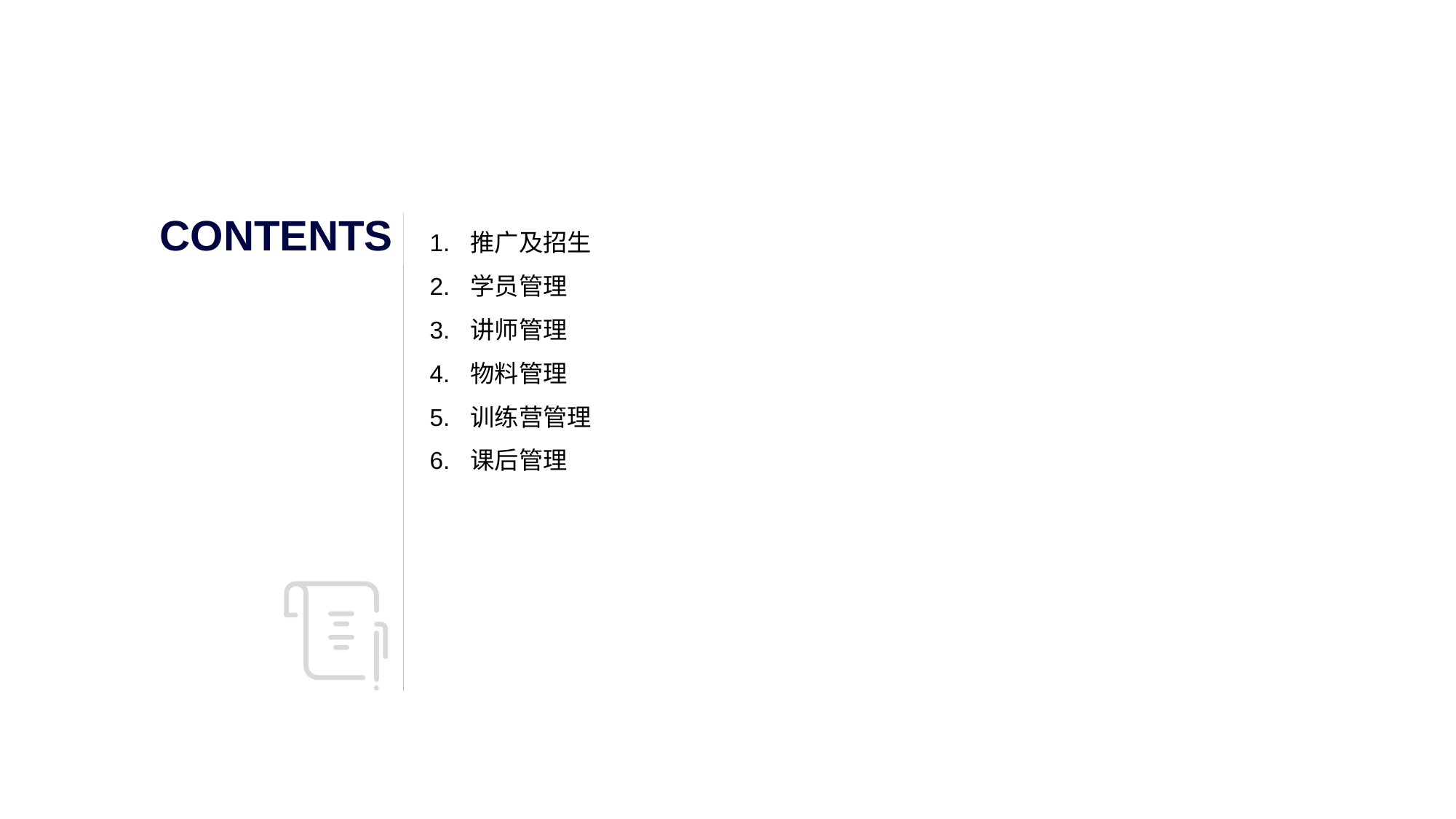

CONTENTS
推广及招生
学员管理
讲师管理
物料管理
训练营管理
课后管理